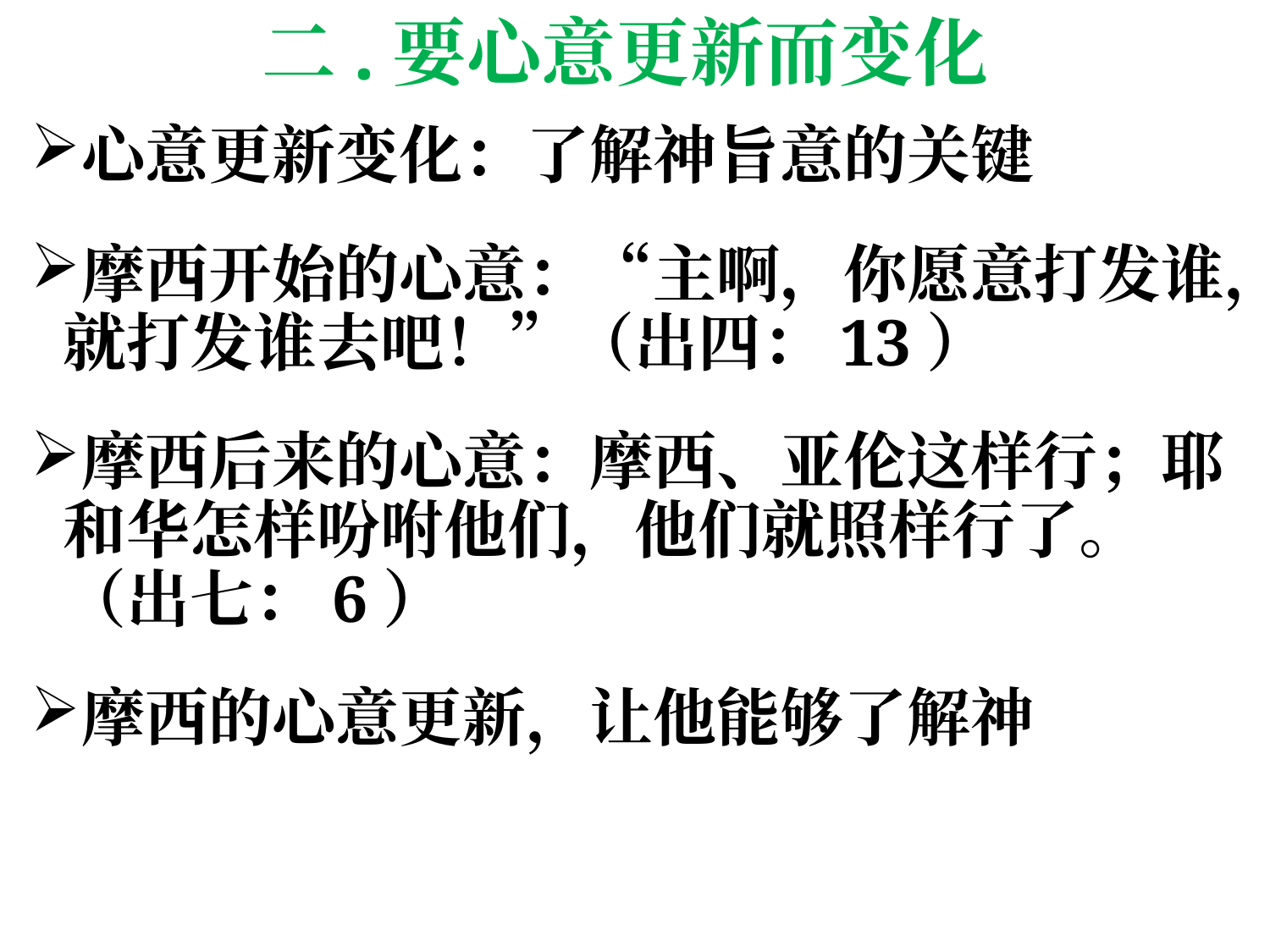

# 二.要心意更新而变化
心意更新变化：了解神旨意的关键

摩西开始的心意：“主啊，你愿意打发谁，就打发谁去吧！”（出四：13）

摩西后来的心意：摩西、亚伦这样行；耶和华怎样吩咐他们，他们就照样行了。（出七：6）

摩西的心意更新，让他能够了解神